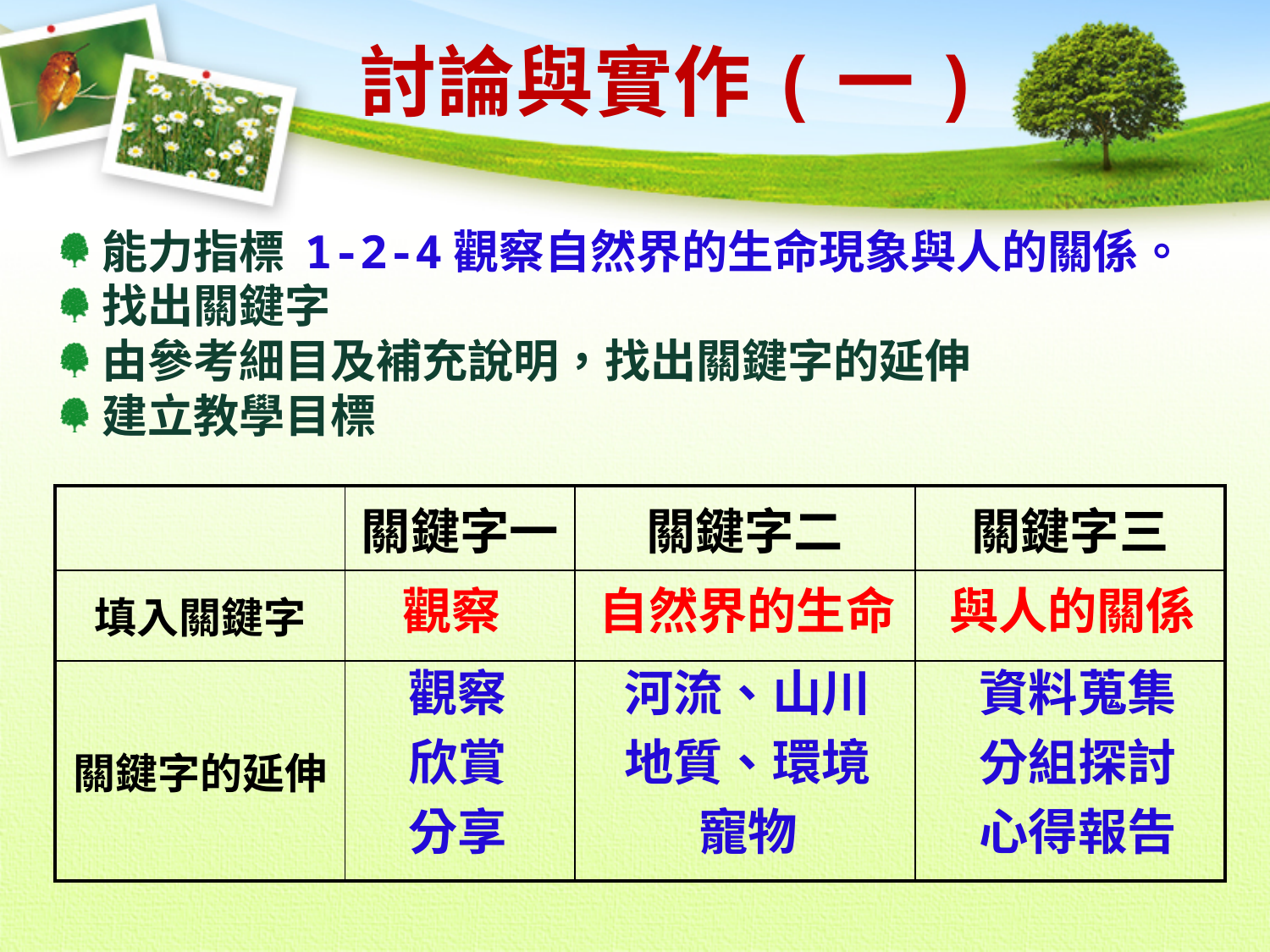

討論與實作(一)
能力指標 1-2-4觀察自然界的生命現象與人的關係。
找出關鍵字
由參考細目及補充說明，找出關鍵字的延伸
建立教學目標
|  | 關鍵字一 | 關鍵字二 | 關鍵字三 |
| --- | --- | --- | --- |
| 填入關鍵字 |  |  |  |
| 關鍵字的延伸 |  |  |  |
觀察
自然界的生命
與人的關係
觀察
欣賞
分享
河流、山川
地質、環境
寵物
資料蒐集
分組探討
心得報告